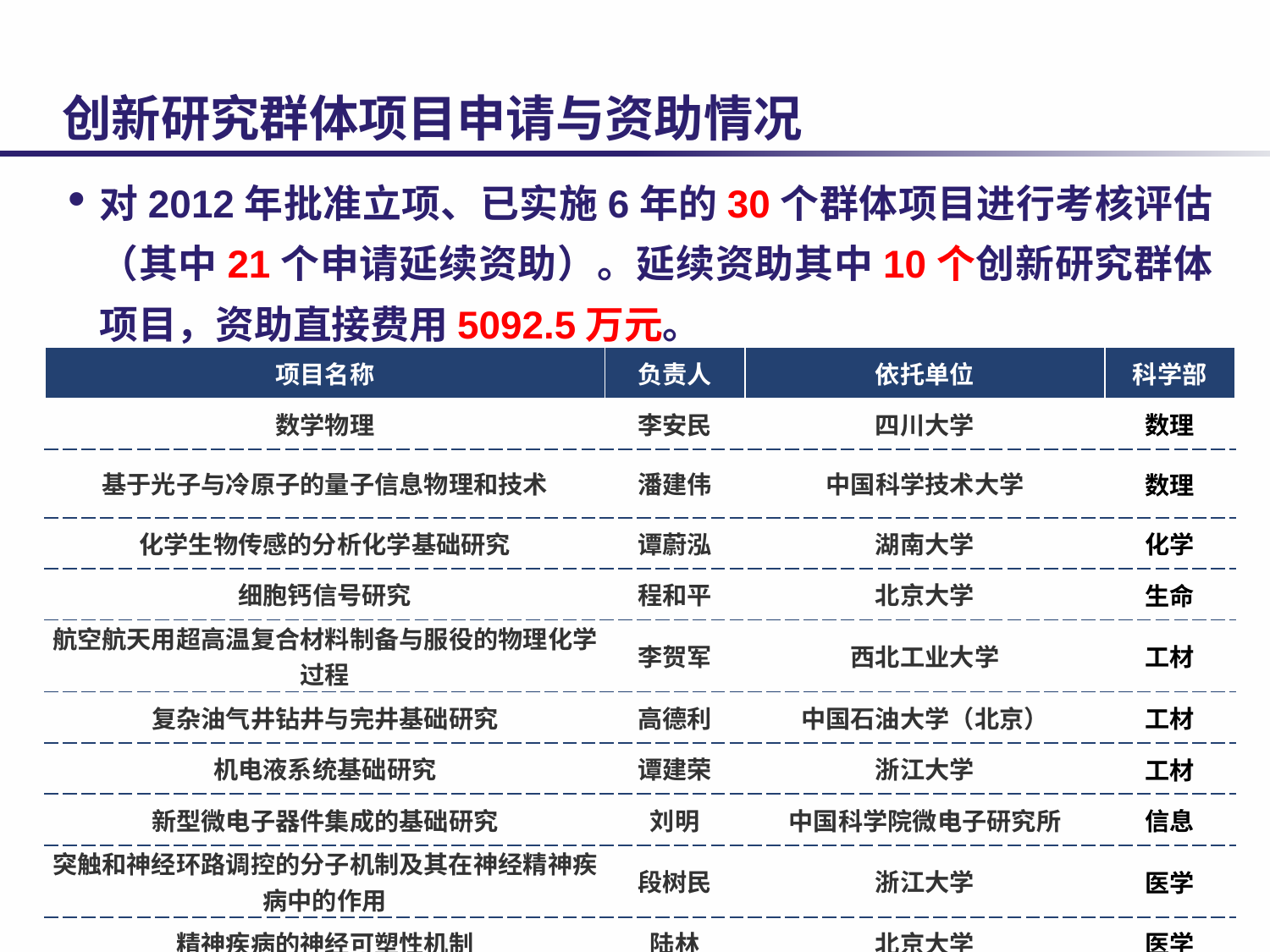

# 创新研究群体项目申请与资助情况
对2012年批准立项、已实施6年的30个群体项目进行考核评估（其中21个申请延续资助）。延续资助其中10个创新研究群体项目，资助直接费用5092.5万元。

| 项目名称 | 负责人 | 依托单位 | 科学部 |
| --- | --- | --- | --- |
| 数学物理 | 李安民 | 四川大学 | 数理 |
| 基于光子与冷原子的量子信息物理和技术 | 潘建伟 | 中国科学技术大学 | 数理 |
| 化学生物传感的分析化学基础研究 | 谭蔚泓 | 湖南大学 | 化学 |
| 细胞钙信号研究 | 程和平 | 北京大学 | 生命 |
| 航空航天用超高温复合材料制备与服役的物理化学过程 | 李贺军 | 西北工业大学 | 工材 |
| 复杂油气井钻井与完井基础研究 | 高德利 | 中国石油大学（北京） | 工材 |
| 机电液系统基础研究 | 谭建荣 | 浙江大学 | 工材 |
| 新型微电子器件集成的基础研究 | 刘明 | 中国科学院微电子研究所 | 信息 |
| 突触和神经环路调控的分子机制及其在神经精神疾病中的作用 | 段树民 | 浙江大学 | 医学 |
| 精神疾病的神经可塑性机制 | 陆林 | 北京大学 | 医学 |